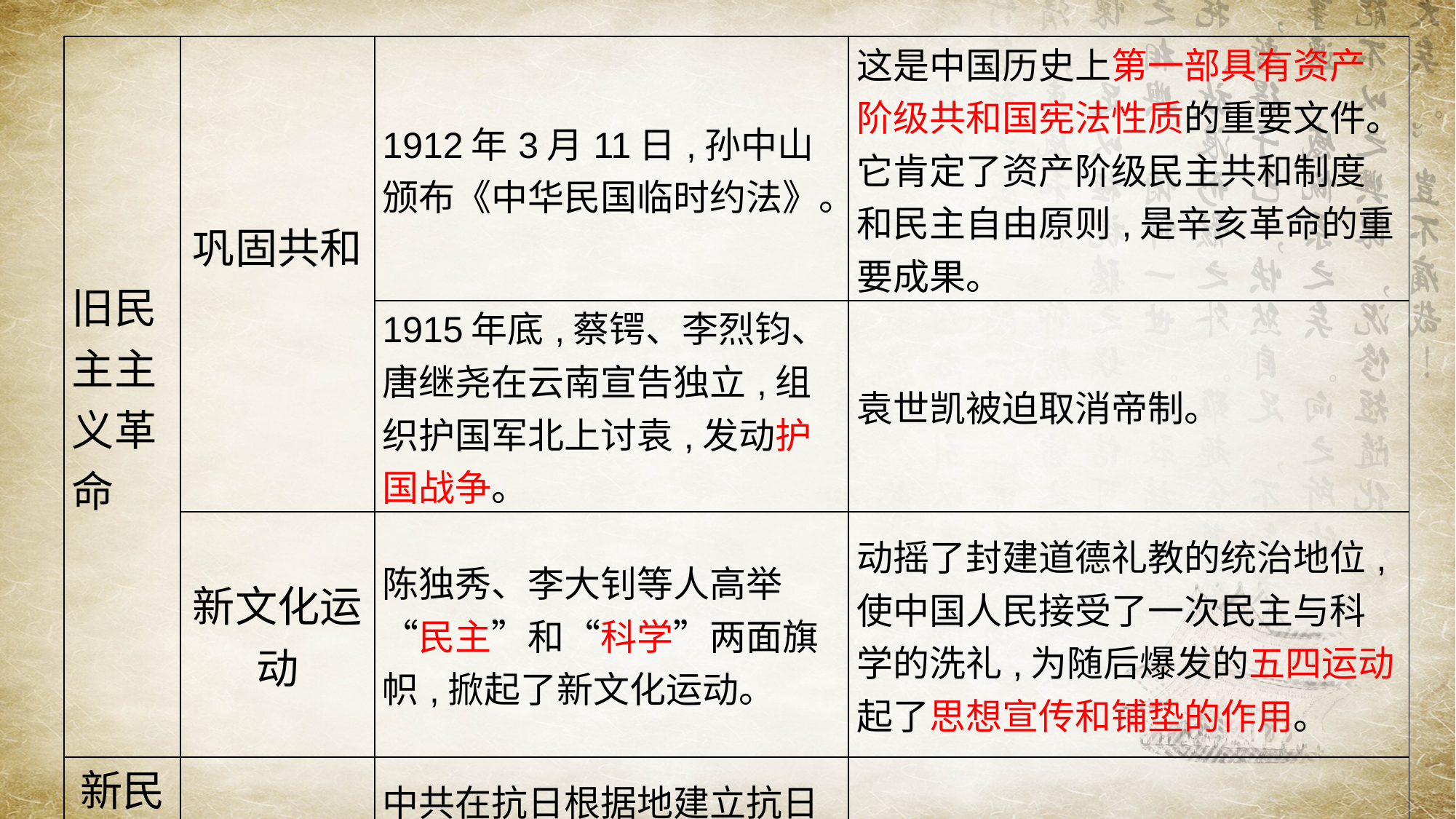

| 旧民主主义革命 | 巩固共和 | 1912年3月11日,孙中山颁布《中华民国临时约法》。 | 这是中国历史上第一部具有资产阶级共和国宪法性质的重要文件。它肯定了资产阶级民主共和制度和民主自由原则,是辛亥革命的重要成果。 |
| --- | --- | --- | --- |
|  |  | 1915年底,蔡锷、李烈钧、唐继尧在云南宣告独立,组织护国军北上讨袁,发动护国战争。 | 袁世凯被迫取消帝制。 |
|  | 新文化运动 | 陈独秀、李大钊等人高举“民主”和“科学”两面旗帜,掀起了新文化运动。 | 动摇了封建道德礼教的统治地位,使中国人民接受了一次民主与科学的洗礼,为随后爆发的五四运动起了思想宣传和铺垫的作用。 |
| 新民主主义革命 | 抗日民主政权 | 中共在抗日根据地建立抗日民主政权;实行地主减租减息、农民交租交息的土地政策,开展大生产运动。 | 使根据地成为敌后游击战得以长期坚持并取得最后胜利的基地。 |